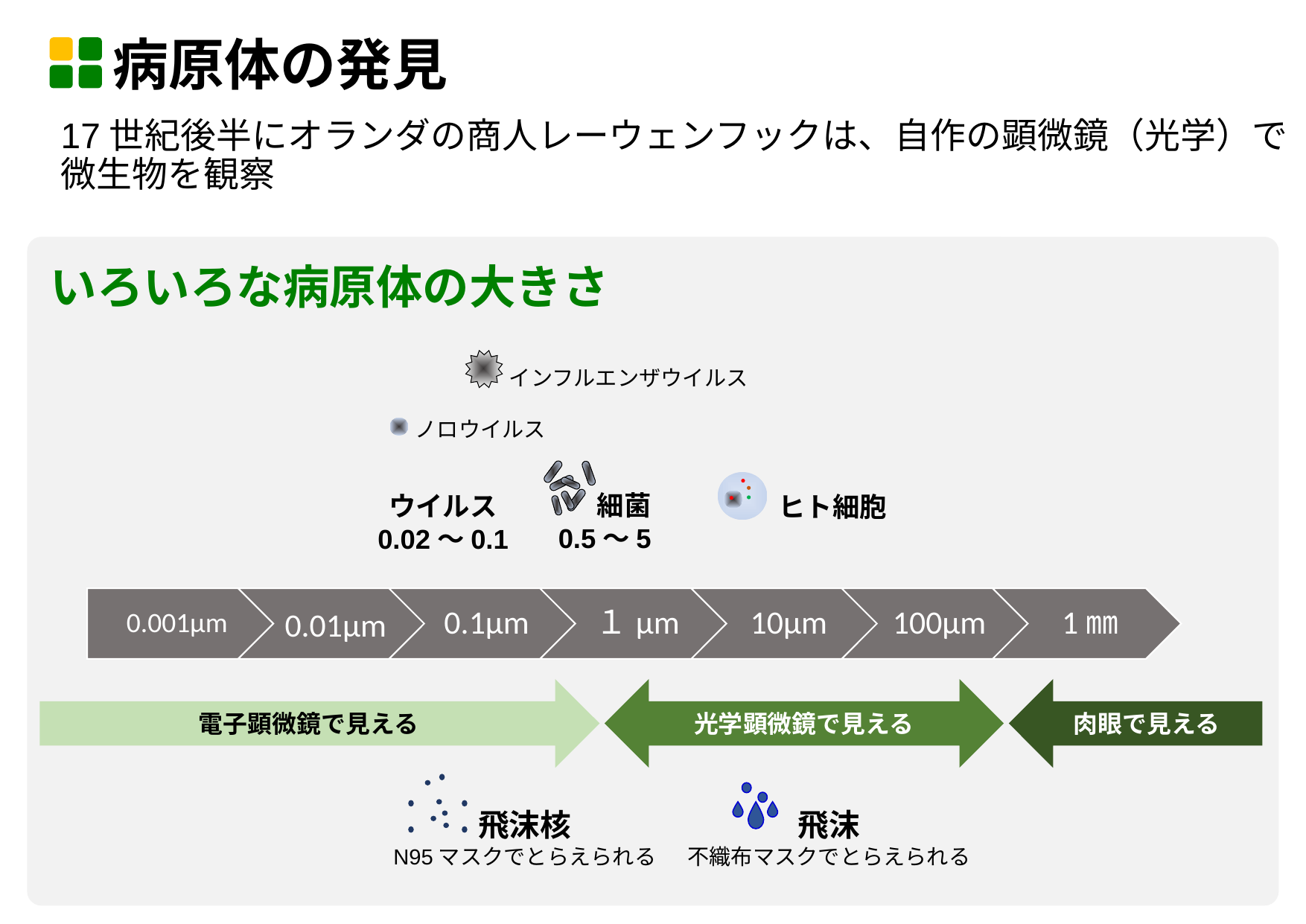

病原体の発見

# 17世紀後半にオランダの商人レーウェンフックは、自作の顕微鏡（光学）で 微生物を観察

いろいろな病原体の大きさ

インフルエンザウイルス
ノロウイルス

細菌
0.5～5
ウイルス
0.02～0.1
ヒト細胞
0.001μm
0.01μm
0.1μm
１μm
10μm
100μm
1㎜
電子顕微鏡で見える
光学顕微鏡で見える
肉眼で見える

飛沫
不織布マスクでとらえられる
飛沫核
N95マスクでとらえられる